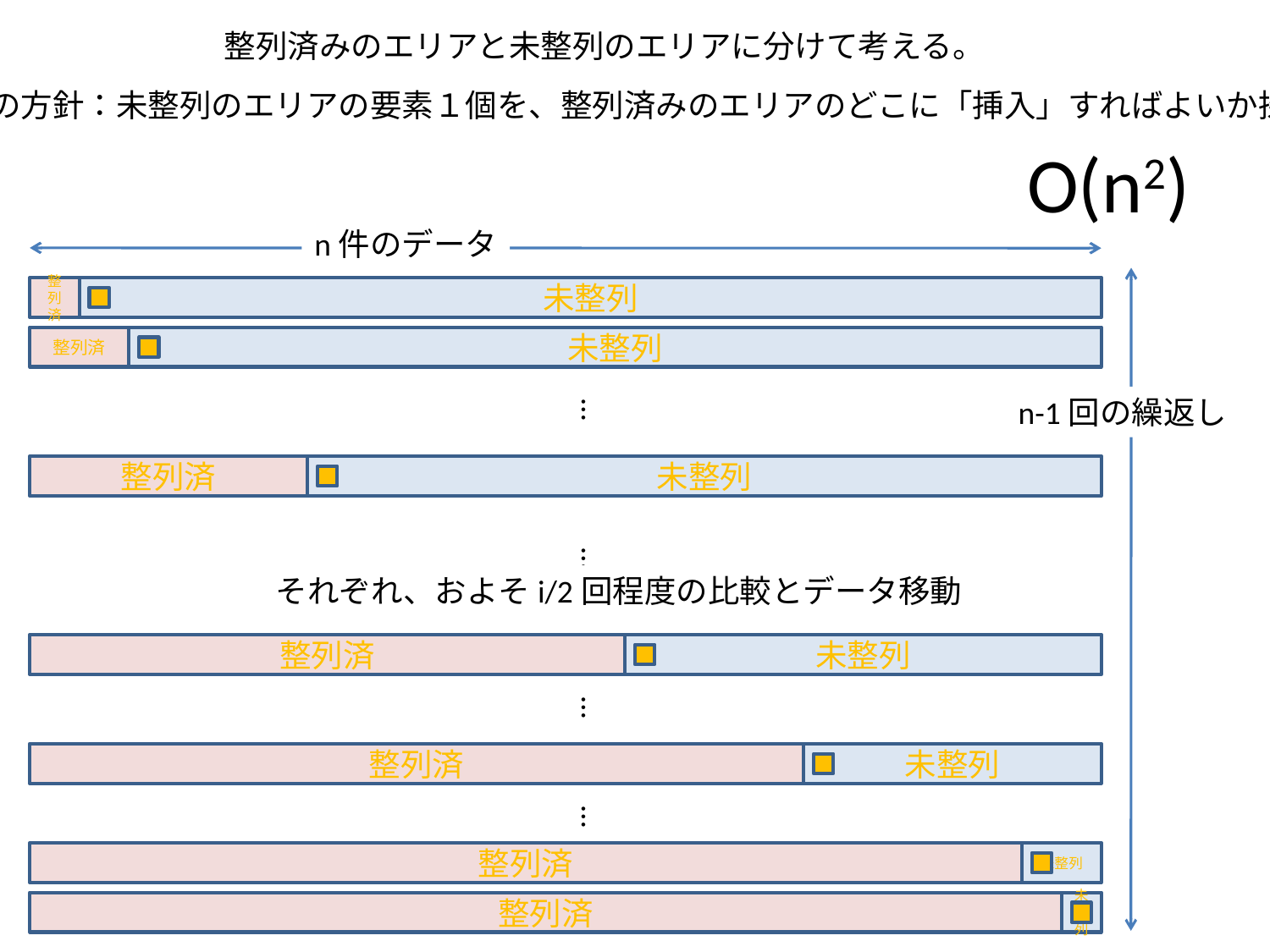

整列済みのエリアと未整列のエリアに分けて考える。
解の方針：未整列のエリアの要素１個を、整列済みのエリアのどこに「挿入」すればよいか探す
O(n2)
n件のデータ
整列済
未整列

整列済
未整列

…
n-1回の繰返し
整列済
未整列

…
それぞれ、およそi/2回程度の比較とデータ移動
整列済
未整列

…
整列済
未整列

…
整列済
未整列

整列済
未整列